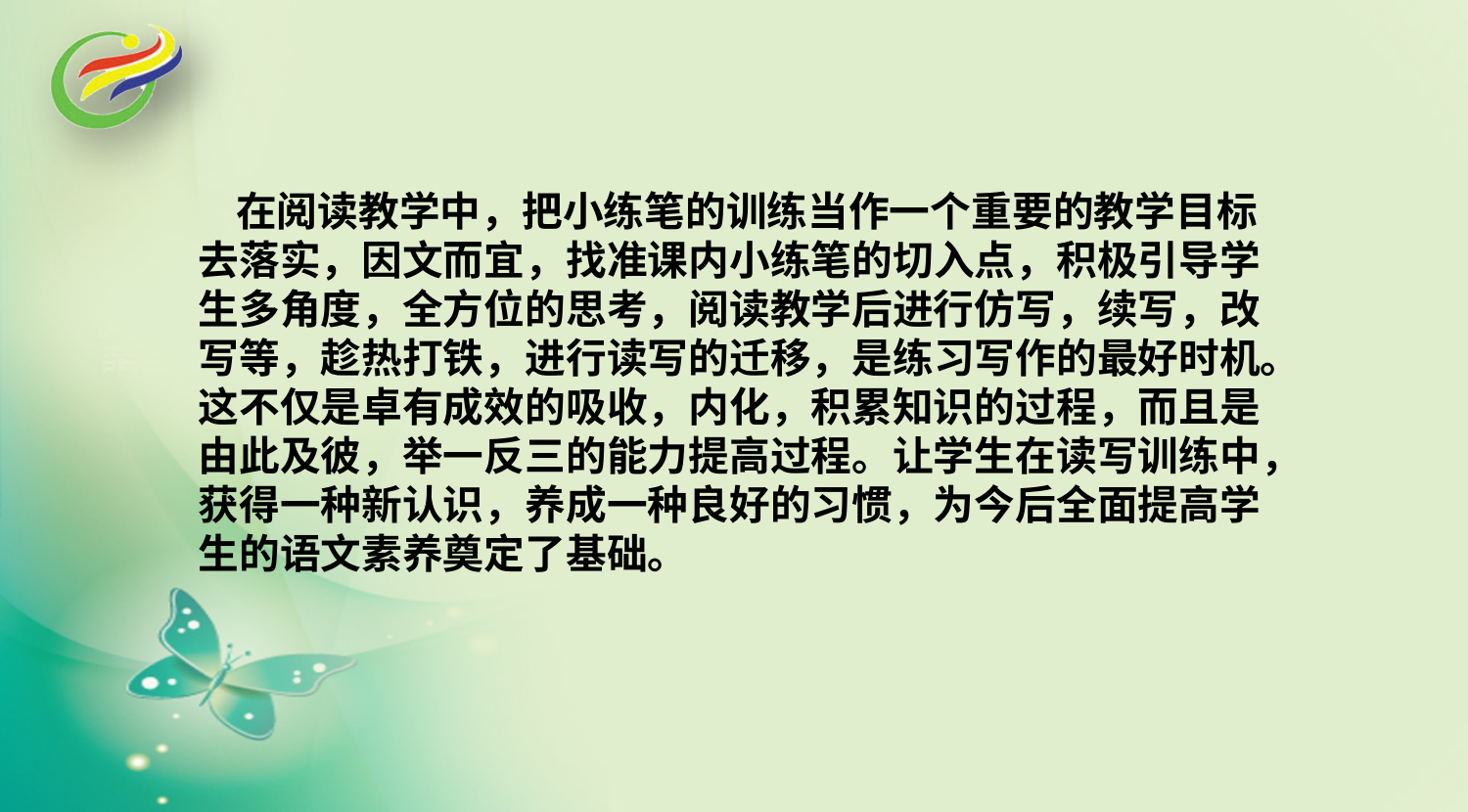

在阅读教学中，把小练笔的训练当作一个重要的教学目标去落实，因文而宜，找准课内小练笔的切入点，积极引导学生多角度，全方位的思考，阅读教学后进行仿写，续写，改写等，趁热打铁，进行读写的迁移，是练习写作的最好时机。这不仅是卓有成效的吸收，内化，积累知识的过程，而且是由此及彼，举一反三的能力提高过程。让学生在读写训练中，获得一种新认识，养成一种良好的习惯，为今后全面提高学生的语文素养奠定了基础。